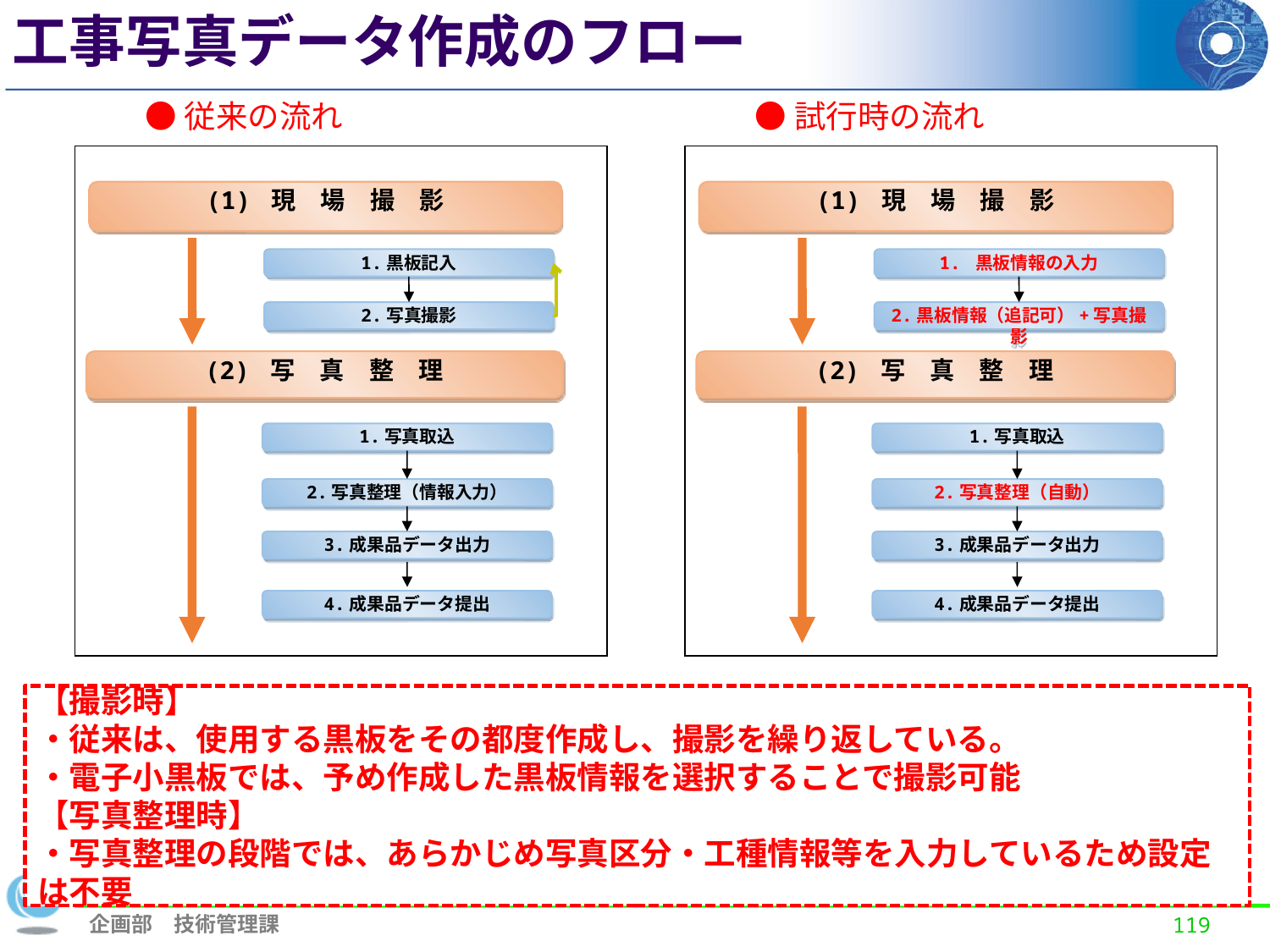

工事写真データ作成のフロー

●従来の流れ
●試行時の流れ

(1) 現　場　撮　影

1.黒板記入

2.写真撮影
(2) 写　真　整　理

1.写真取込

2.写真整理（情報入力）

3.成果品データ出力

4.成果品データ提出

(1) 現　場　撮　影

1. 黒板情報の入力

2.黒板情報（追記可）+写真撮影
(2) 写　真　整　理

1.写真取込

2.写真整理（自動）

3.成果品データ出力

4.成果品データ提出
【撮影時】
・従来は、使用する黒板をその都度作成し、撮影を繰り返している。
・電子小黒板では、予め作成した黒板情報を選択することで撮影可能
【写真整理時】
・写真整理の段階では、あらかじめ写真区分・工種情報等を入力しているため設定は不要